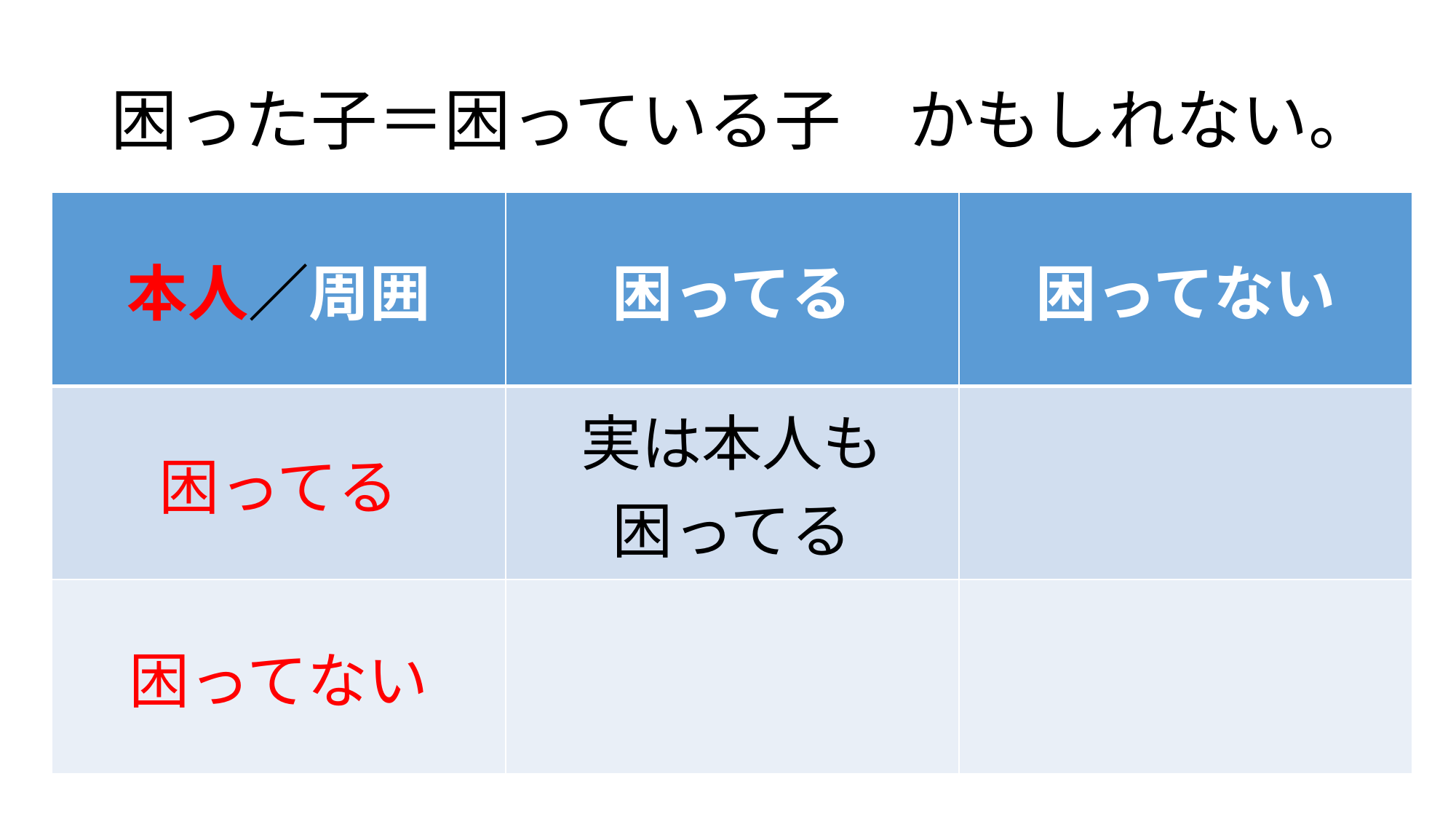

# 困った子＝困っている子　かもしれない。
| 本人／周囲 | 困ってる | 困ってない |
| --- | --- | --- |
| 困ってる | 実は本人も 困ってる |  |
| 困ってない |  |  |